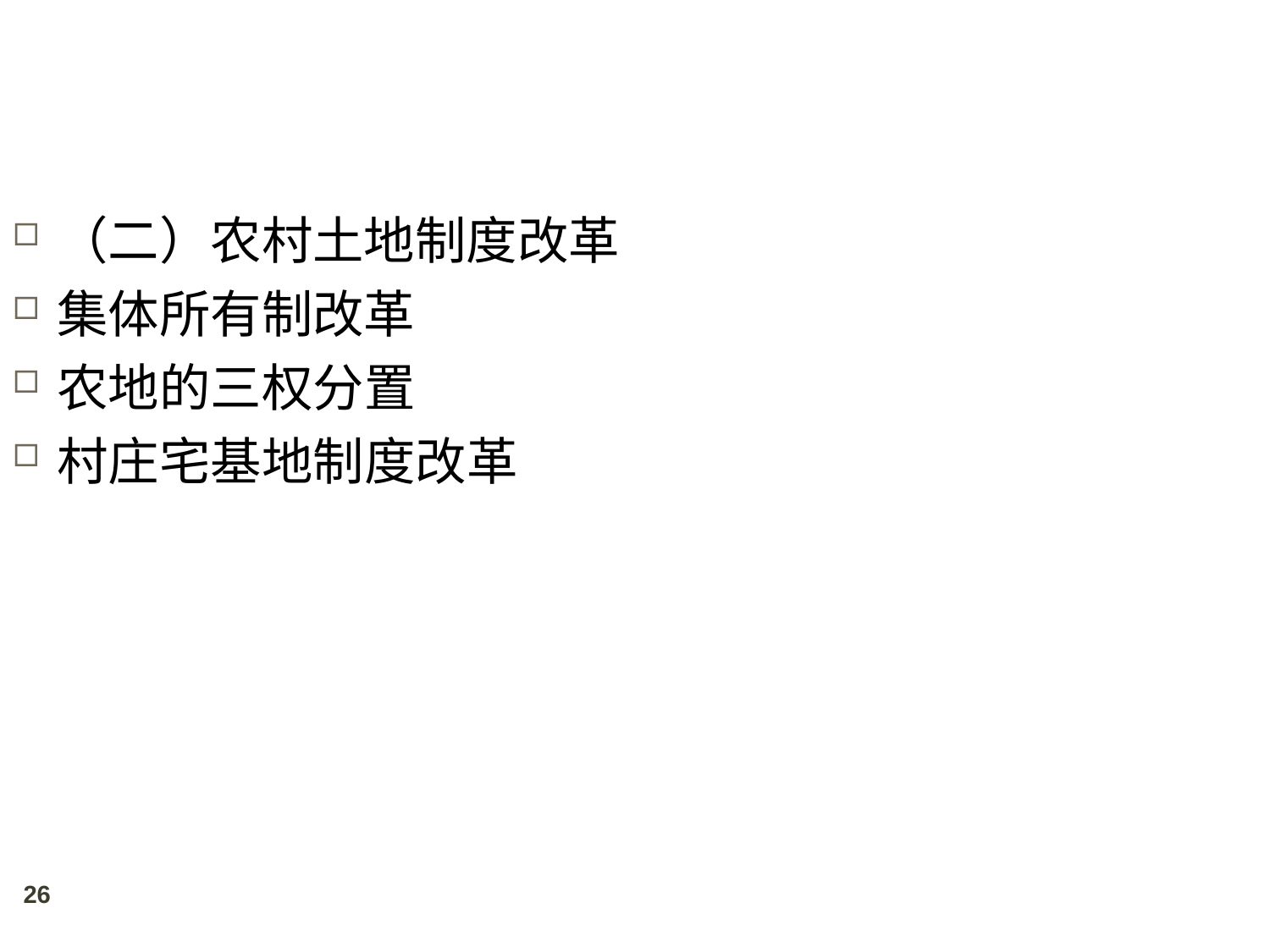

（二）农村土地制度改革
集体所有制改革
农地的三权分置
村庄宅基地制度改革
26